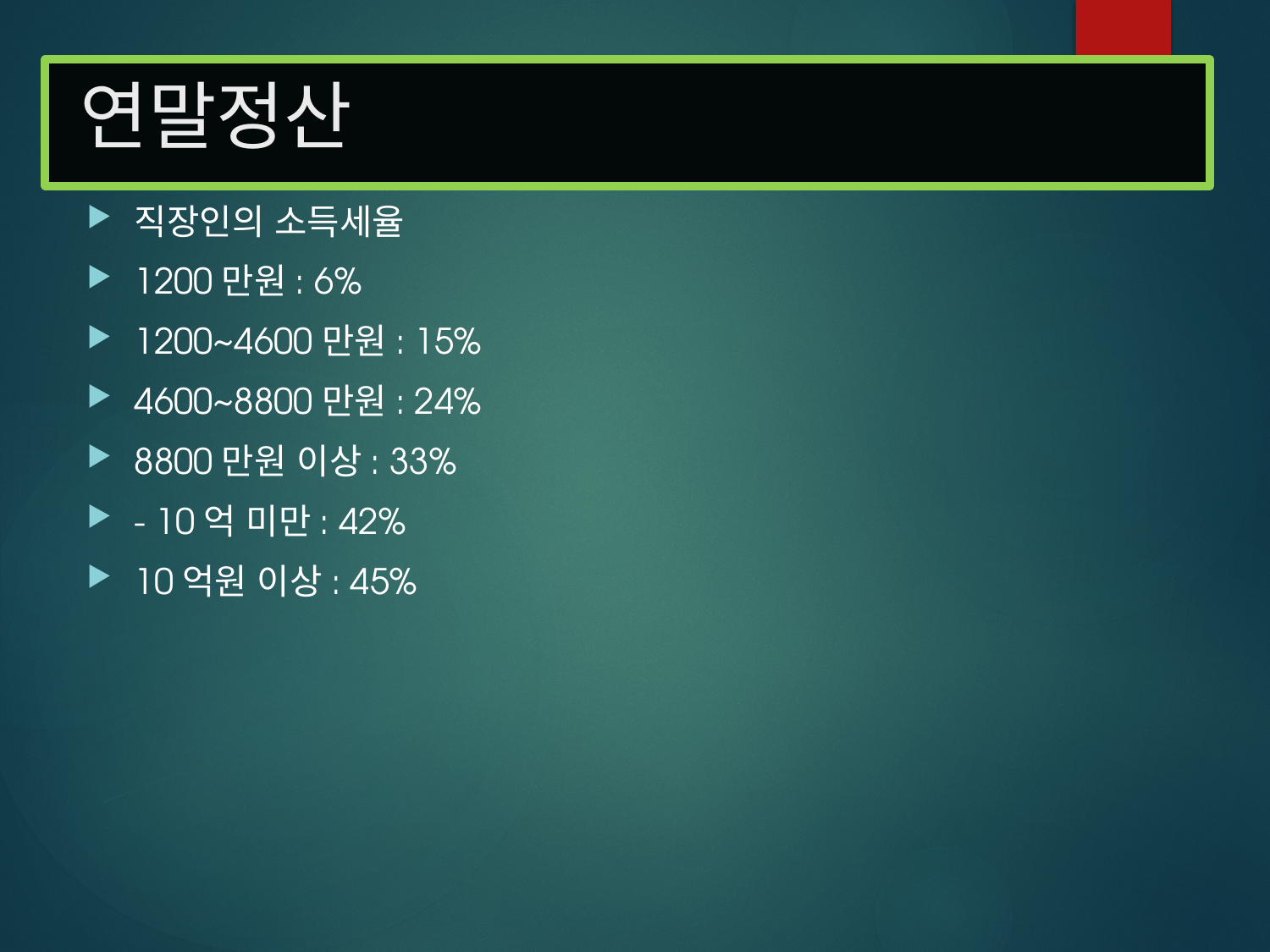

# 연말정산
직장인의 소득세율
1200만원: 6%
1200~4600만원: 15%
4600~8800만원: 24%
8800만원 이상: 33%
- 10억 미만: 42%
10억원 이상: 45%